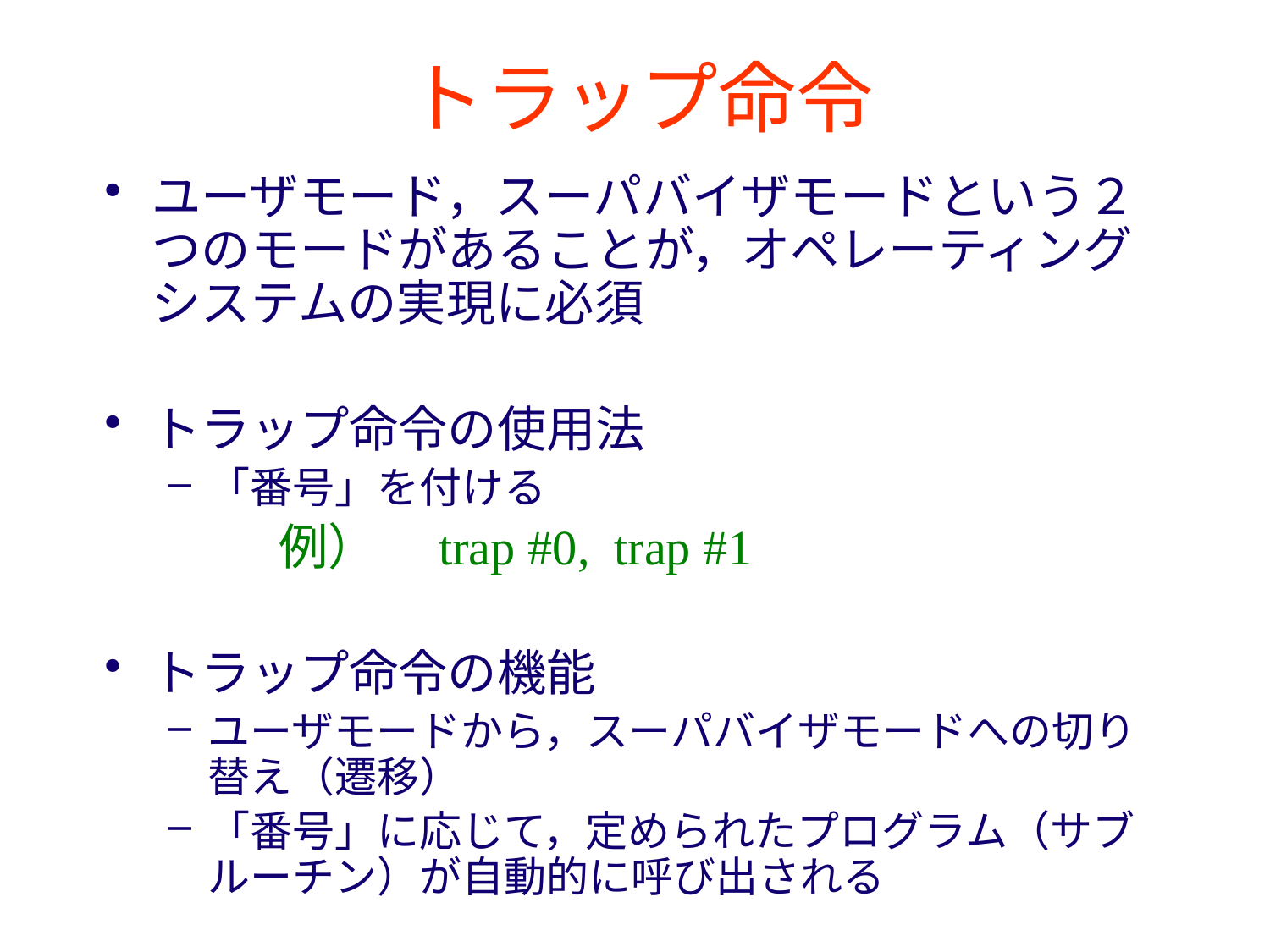

# トラップ命令
ユーザモード，スーパバイザモードという２つのモードがあることが，オペレーティングシステムの実現に必須

トラップ命令の使用法
「番号」を付ける
		例）　trap #0,  trap #1

トラップ命令の機能
ユーザモードから，スーパバイザモードへの切り替え（遷移）
「番号」に応じて，定められたプログラム（サブルーチン）が自動的に呼び出される